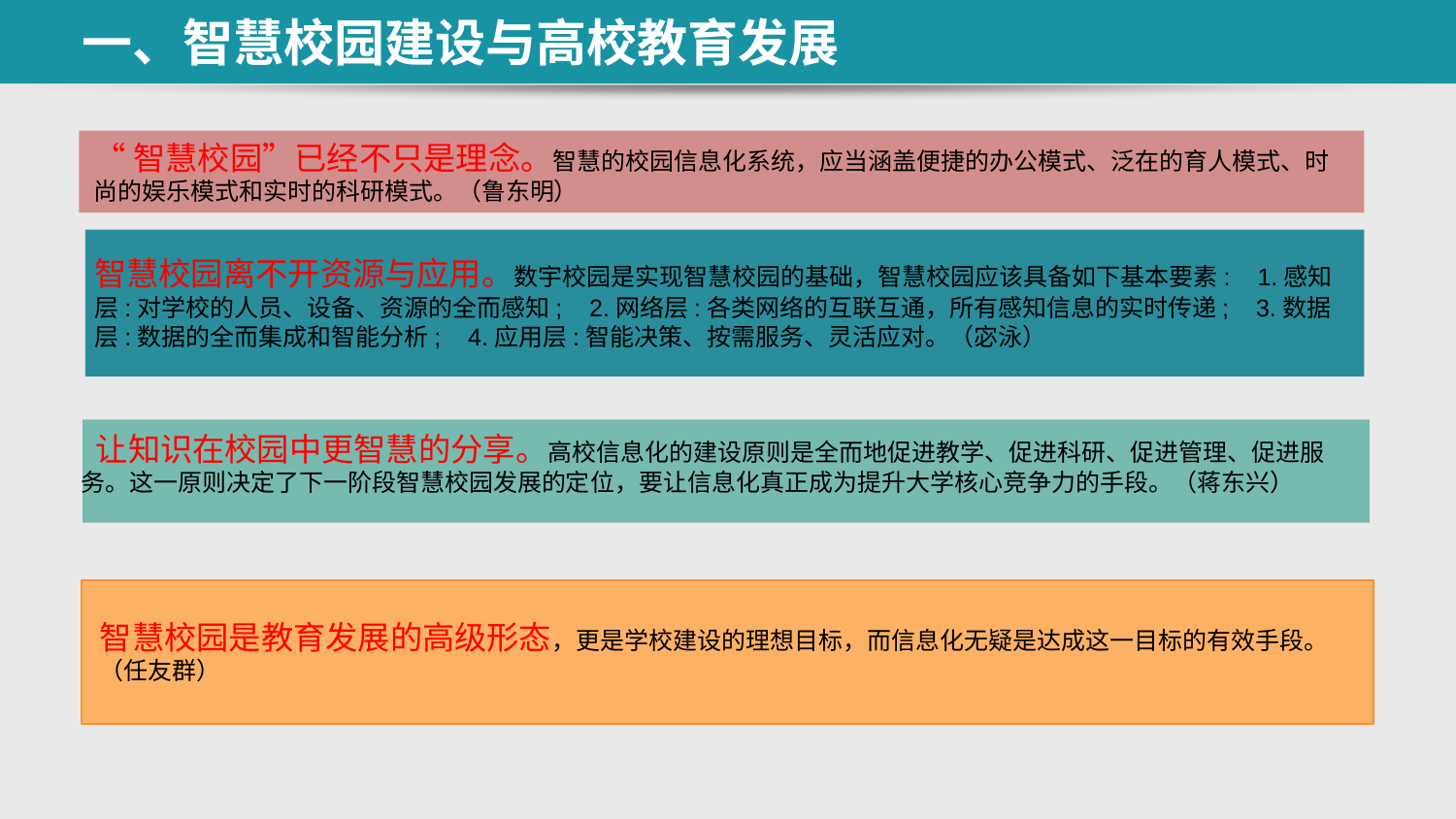

# 一、智慧校园建设与高校教育发展
“智慧校园”已经不只是理念。智慧的校园信息化系统，应当涵盖便捷的办公模式、泛在的育人模式、时尚的娱乐模式和实时的科研模式。（鲁东明）

智慧校园离不开资源与应用。数宇校园是实现智慧校园的基础，智慧校园应该具备如下基本要素:    1.感知层:对学校的人员、设备、资源的全而感知;    2.网络层:各类网络的互联互通，所有感知信息的实时传递;    3.数据层:数据的全而集成和智能分析;    4.应用层:智能决策、按需服务、灵活应对。（宓泳）

 让知识在校园中更智慧的分享。高校信息化的建设原则是全而地促进教学、促进科研、促进管理、促进服务。这一原则决定了下一阶段智慧校园发展的定位，要让信息化真正成为提升大学核心竞争力的手段。（蒋东兴）

智慧校园是教育发展的高级形态，更是学校建设的理想目标，而信息化无疑是达成这一目标的有效手段。（任友群）